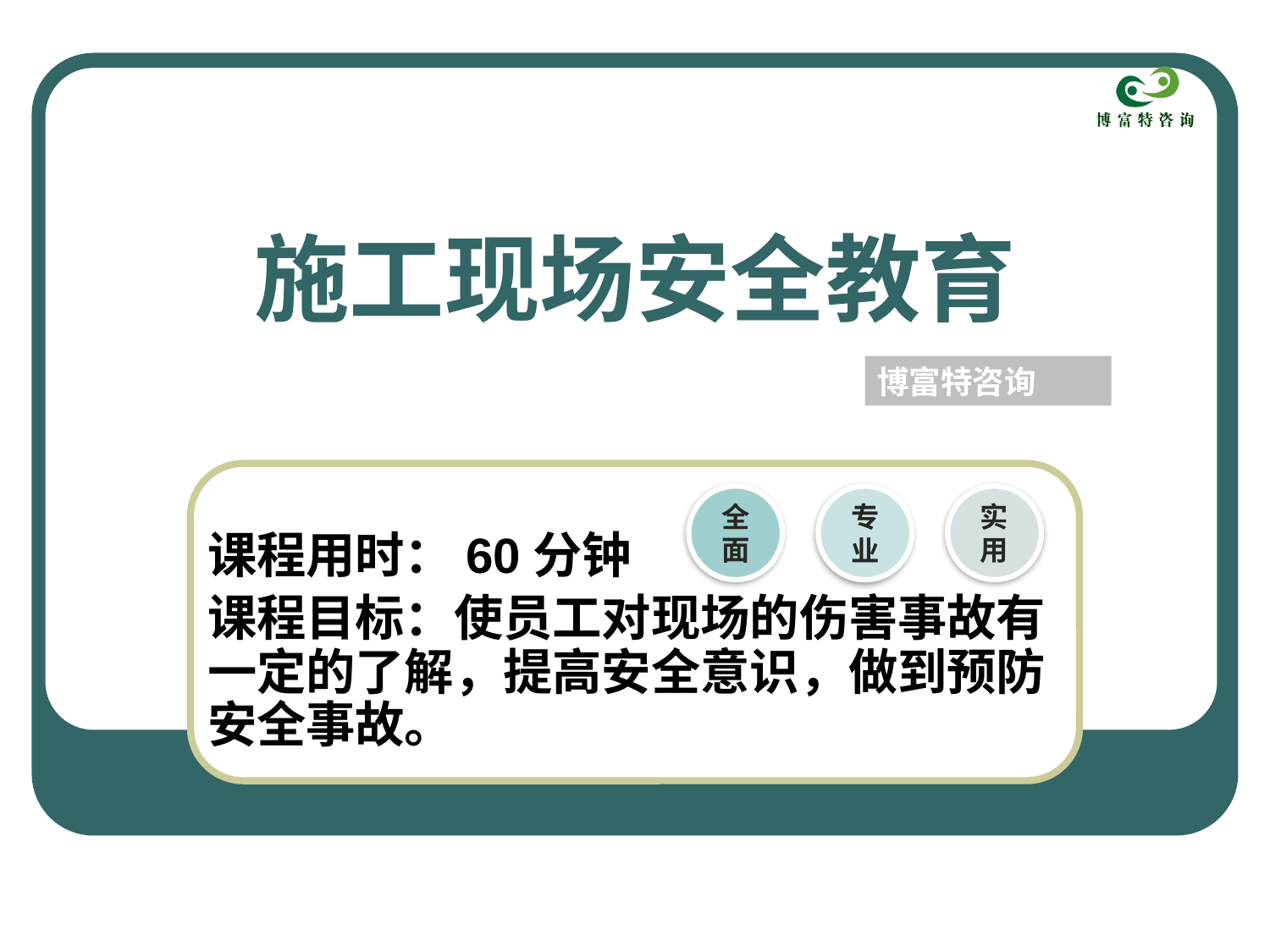

# 施工现场安全教育
博富特咨询

课程用时：60分钟
课程目标：使员工对现场的伤害事故有一定的了解，提高安全意识，做到预防安全事故。
全面
实用
专业
1